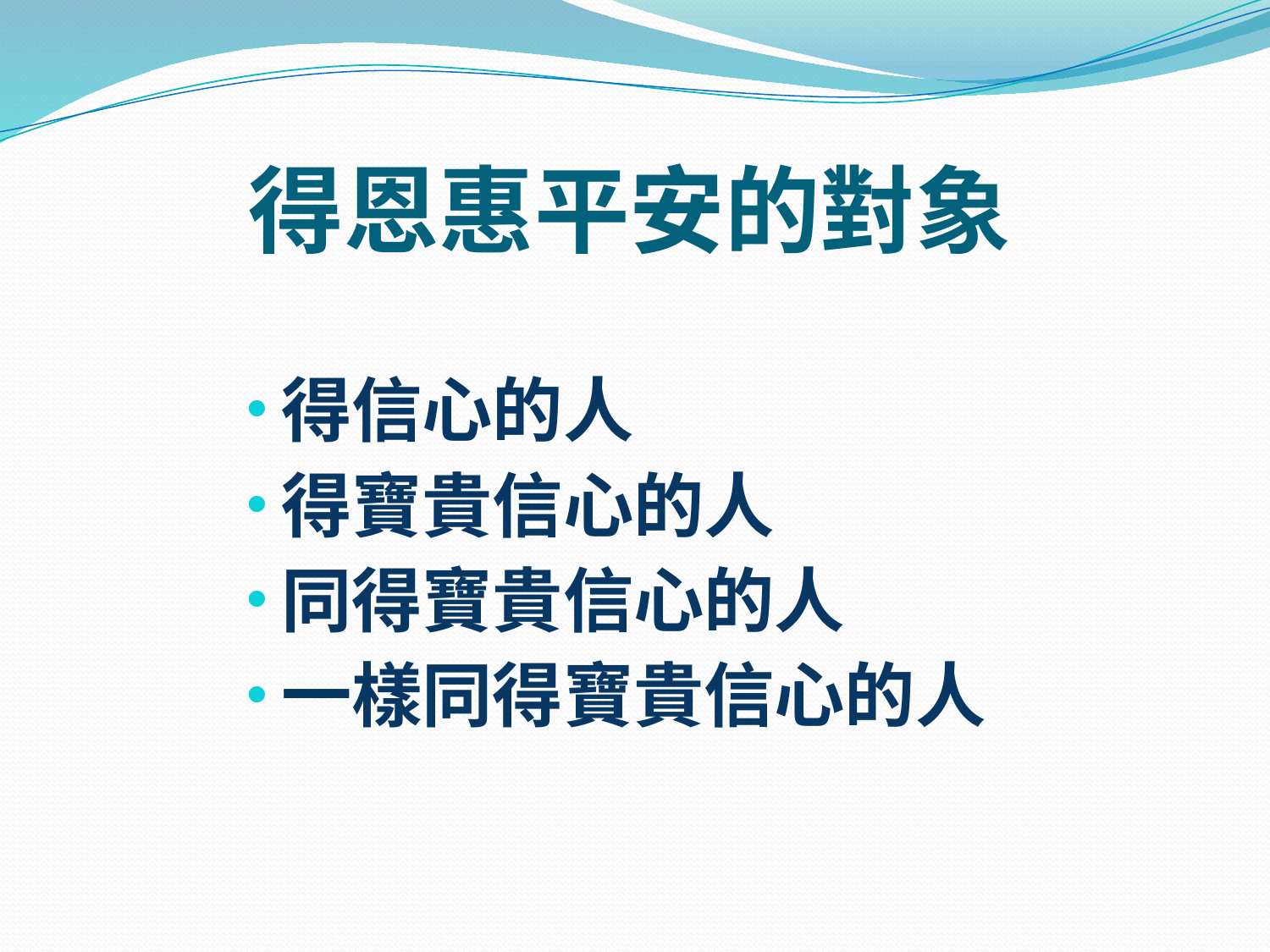

# 得恩惠平安的對象
得信心的人
得寶貴信心的人
同得寶貴信心的人
一樣同得寶貴信心的人